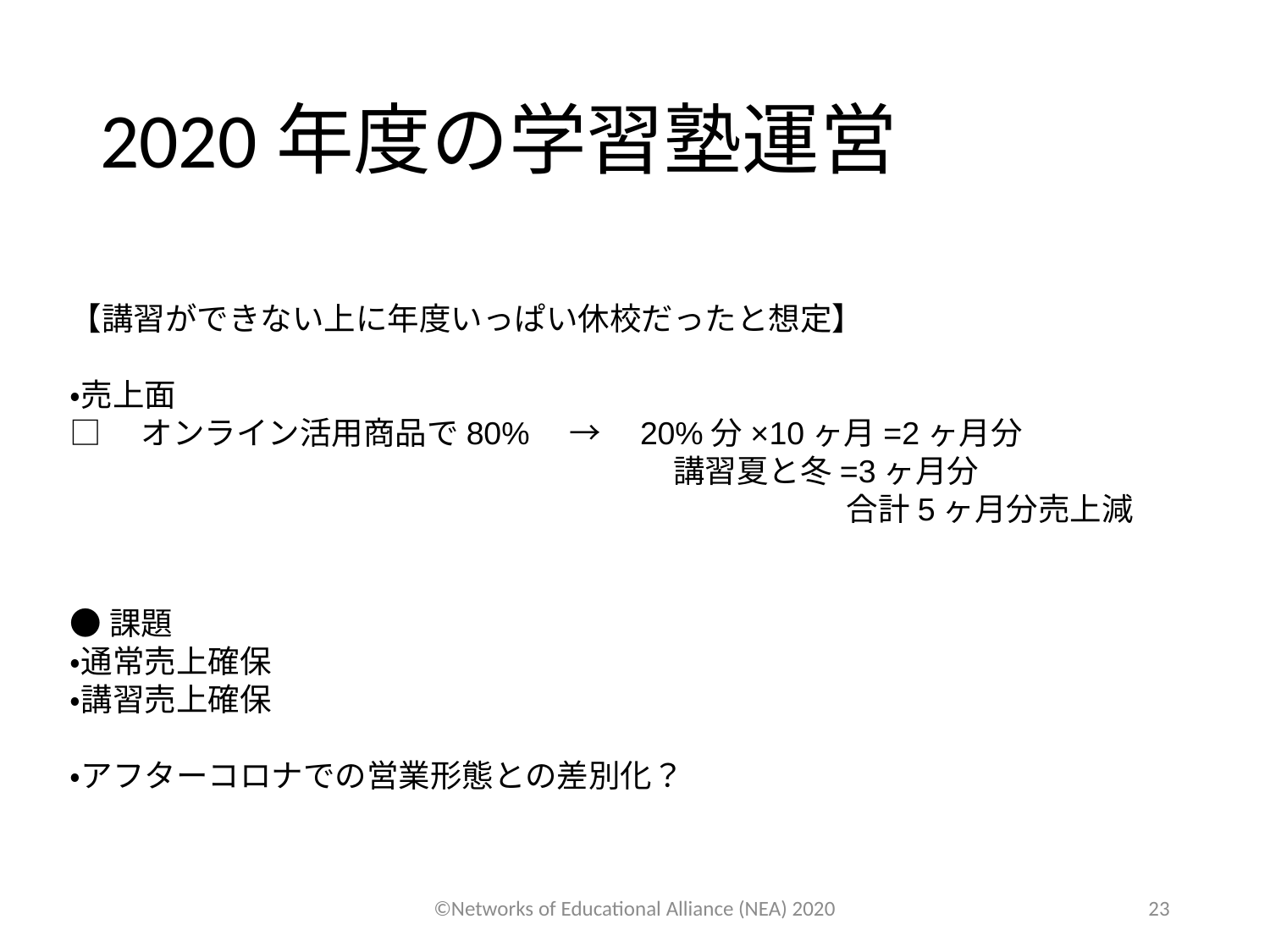

# 2020年度の学習塾運営
【講習ができない上に年度いっぱい休校だったと想定】

・売上面
□　オンライン活用商品で80%　→　20%分×10ヶ月=2ヶ月分
　　　　　　　　　　　　　　　　　　　講習夏と冬=3ヶ月分
　　　　　　　　　　　　　　　　　　　　　　　　  合計5ヶ月分売上減

●課題
・通常売上確保
・講習売上確保

・アフターコロナでの営業形態との差別化？
©Networks of Educational Alliance (NEA) 2020
23